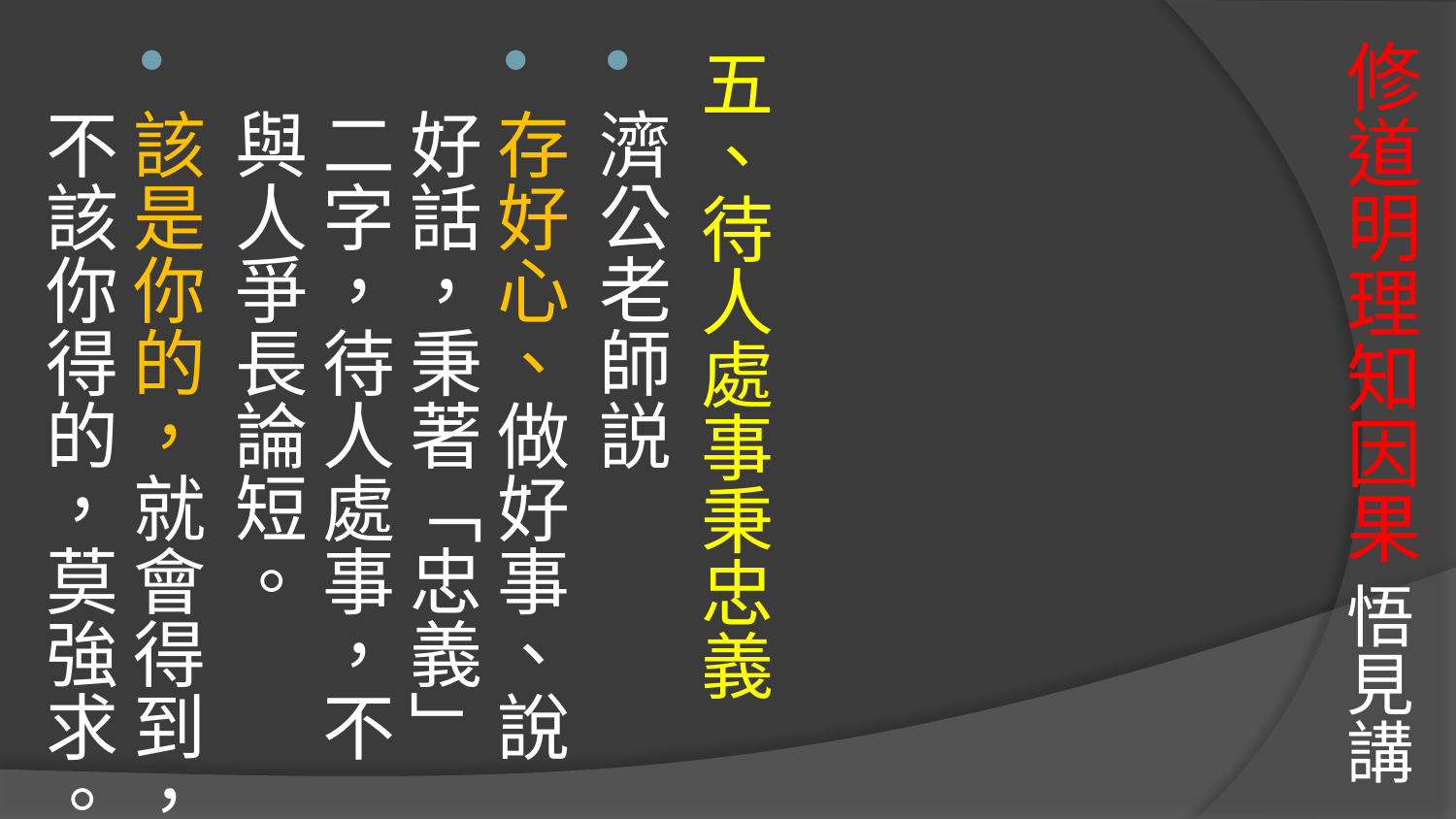

五、待人處事秉忠義
濟公老師説
存好心、做好事、說好話，秉著「忠義」二字，待人處事，不與人爭長論短。
該是你的，就會得到，不該你得的，莫強求。
# 修道明理知因果 悟見講